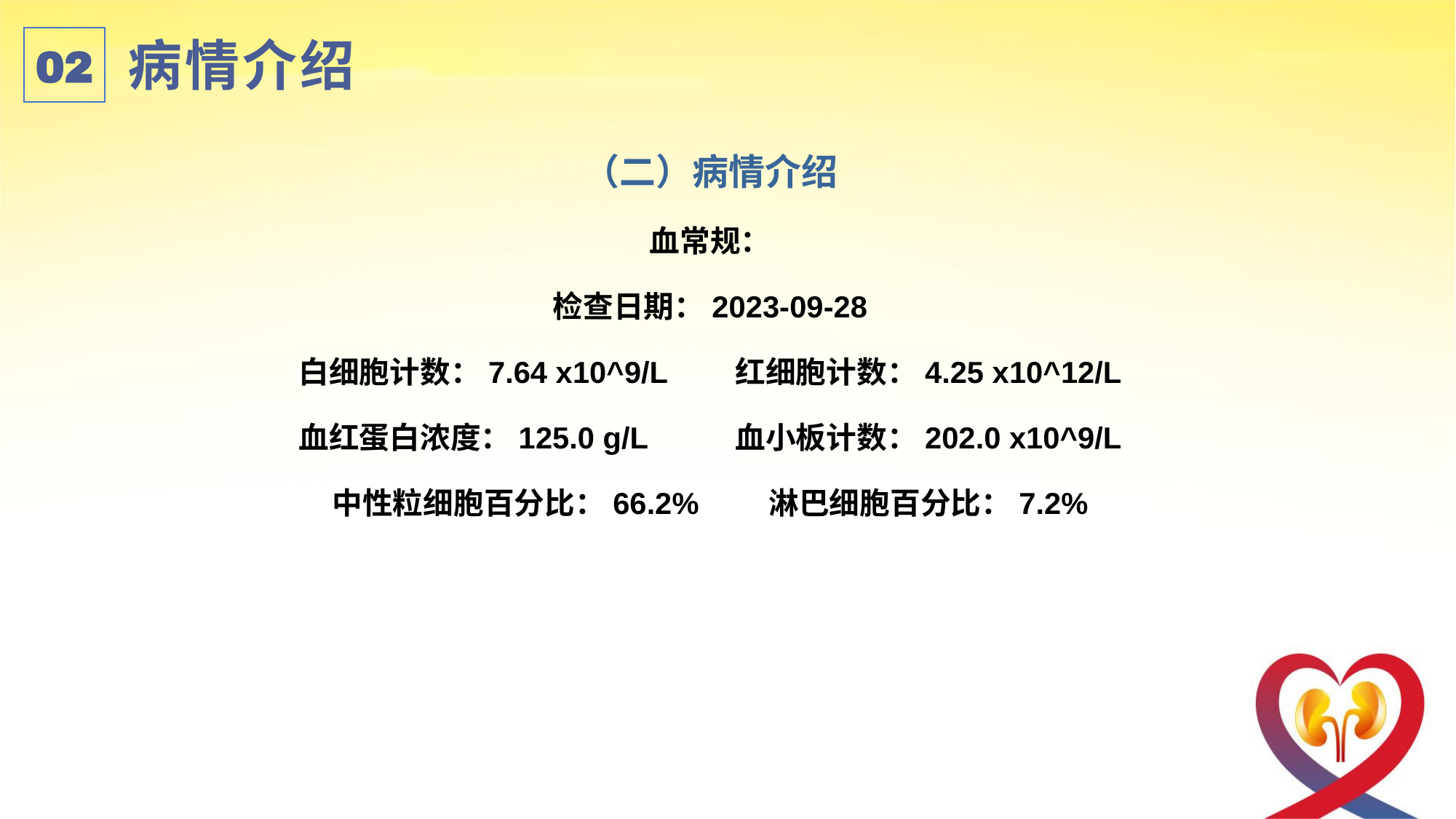

病情介绍
02
（二）病情介绍
血常规：
检查日期：2023-09-28
白细胞计数：7.64 x10^9/L	红细胞计数：4.25 x10^12/L
血红蛋白浓度：125.0 g/L	血小板计数：202.0 x10^9/L
中性粒细胞百分比：66.2%	淋巴细胞百分比：7.2%